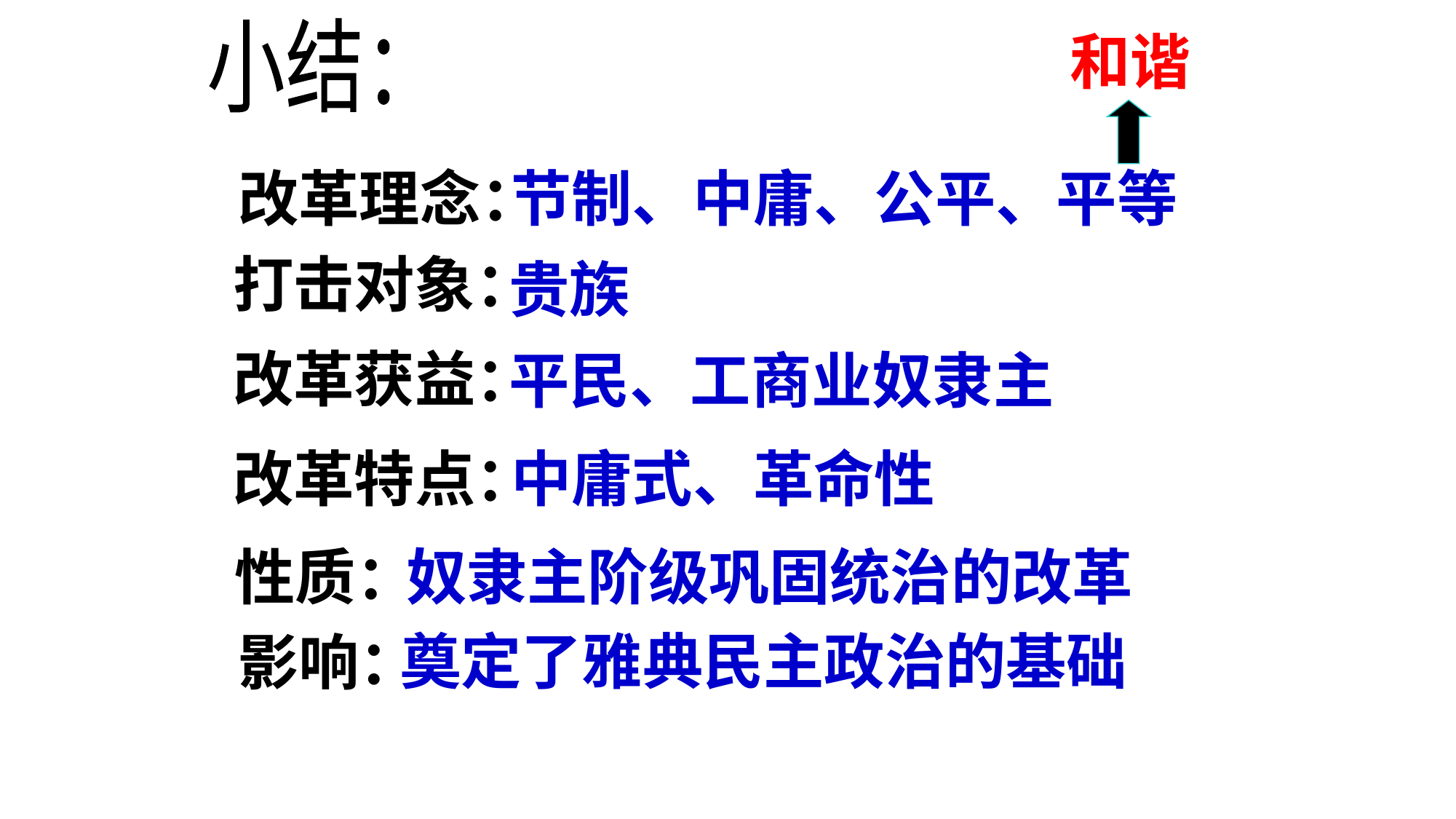

小结：
和谐

改革理念：
节制、中庸、公平、平等
打击对象：
贵族
改革获益：
平民、工商业奴隶主
改革特点：
中庸式、革命性
性质：
奴隶主阶级巩固统治的改革
奠定了雅典民主政治的基础
影响：